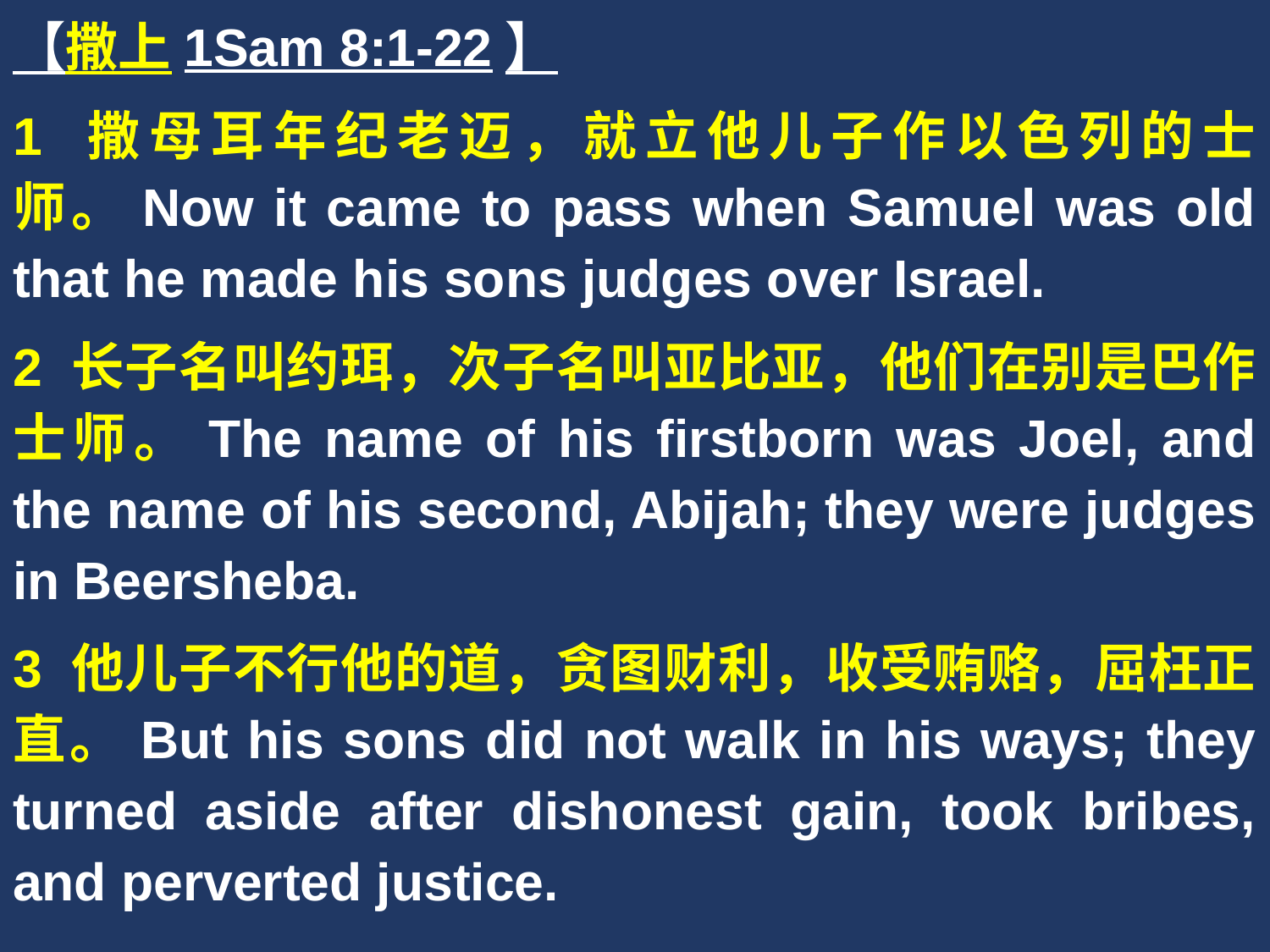

【撒上1Sam 8:1-22】
1 撒母耳年纪老迈，就立他儿子作以色列的士师。Now it came to pass when Samuel was old that he made his sons judges over Israel.
2 长子名叫约珥，次子名叫亚比亚，他们在别是巴作士师。The name of his firstborn was Joel, and the name of his second, Abijah; they were judges in Beersheba.
3 他儿子不行他的道，贪图财利，收受贿赂，屈枉正直。But his sons did not walk in his ways; they turned aside after dishonest gain, took bribes, and perverted justice.